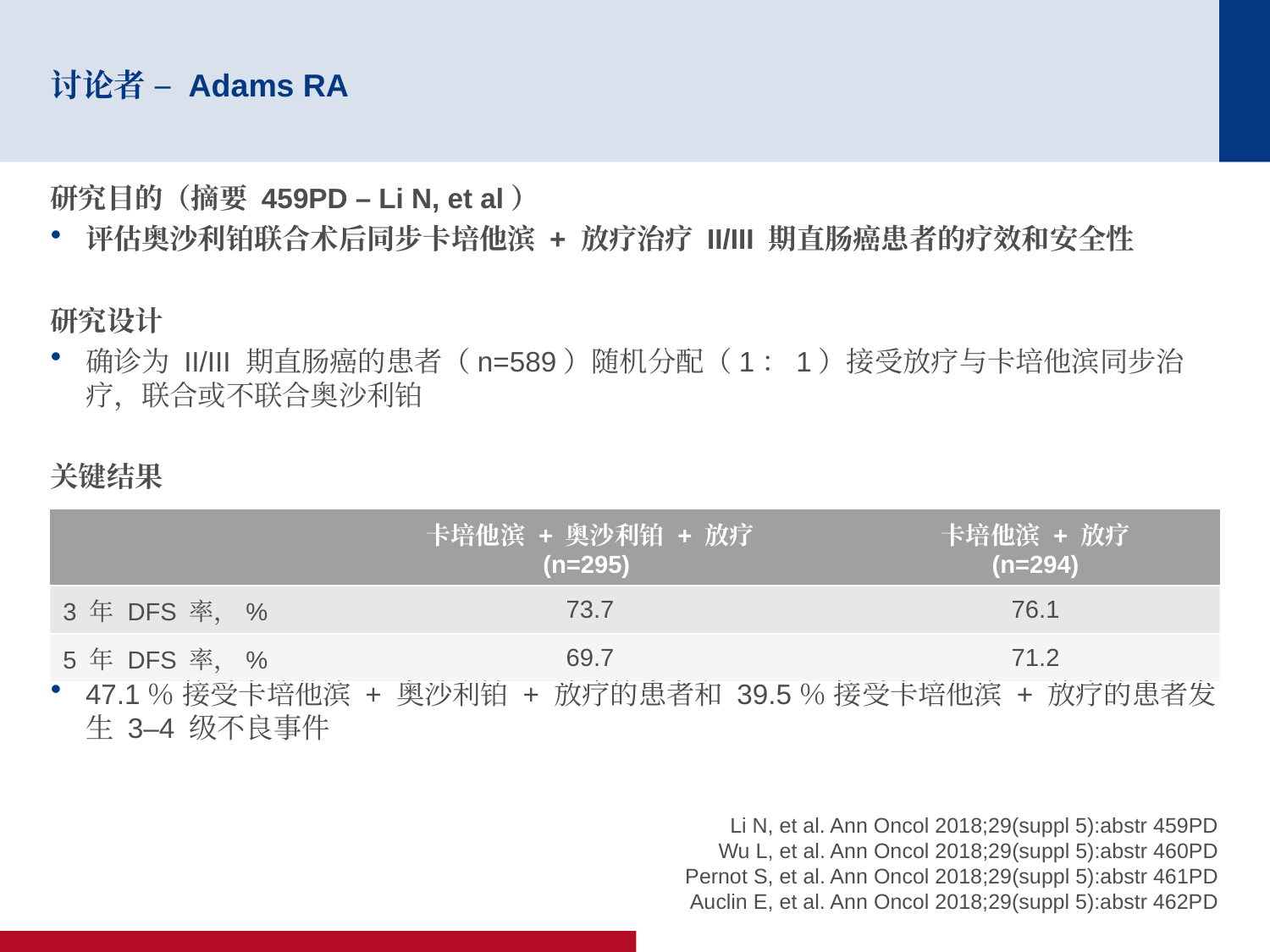

# 讨论者 – Adams RA
研究目的（摘要 459PD – Li N, et al）
评估奥沙利铂联合术后同步卡培他滨 + 放疗治疗 II/III 期直肠癌患者的疗效和安全性

研究设计
确诊为 II/III 期直肠癌的患者（n=589）随机分配（1：1）接受放疗与卡培他滨同步治疗，联合或不联合奥沙利铂

关键结果
47.1％ 接受卡培他滨 + 奥沙利铂 + 放疗的患者和 39.5％ 接受卡培他滨 + 放疗的患者发生 3–4 级不良事件

|  | 卡培他滨 + 奥沙利铂 + 放疗 (n=295) | 卡培他滨 + 放疗 (n=294) |
| --- | --- | --- |
| 3 年 DFS 率，% | 73.7 | 76.1 |
| 5 年 DFS 率，% | 69.7 | 71.2 |
Li N, et al. Ann Oncol 2018;29(suppl 5):abstr 459PD
Wu L, et al. Ann Oncol 2018;29(suppl 5):abstr 460PD
Pernot S, et al. Ann Oncol 2018;29(suppl 5):abstr 461PD
Auclin E, et al. Ann Oncol 2018;29(suppl 5):abstr 462PD